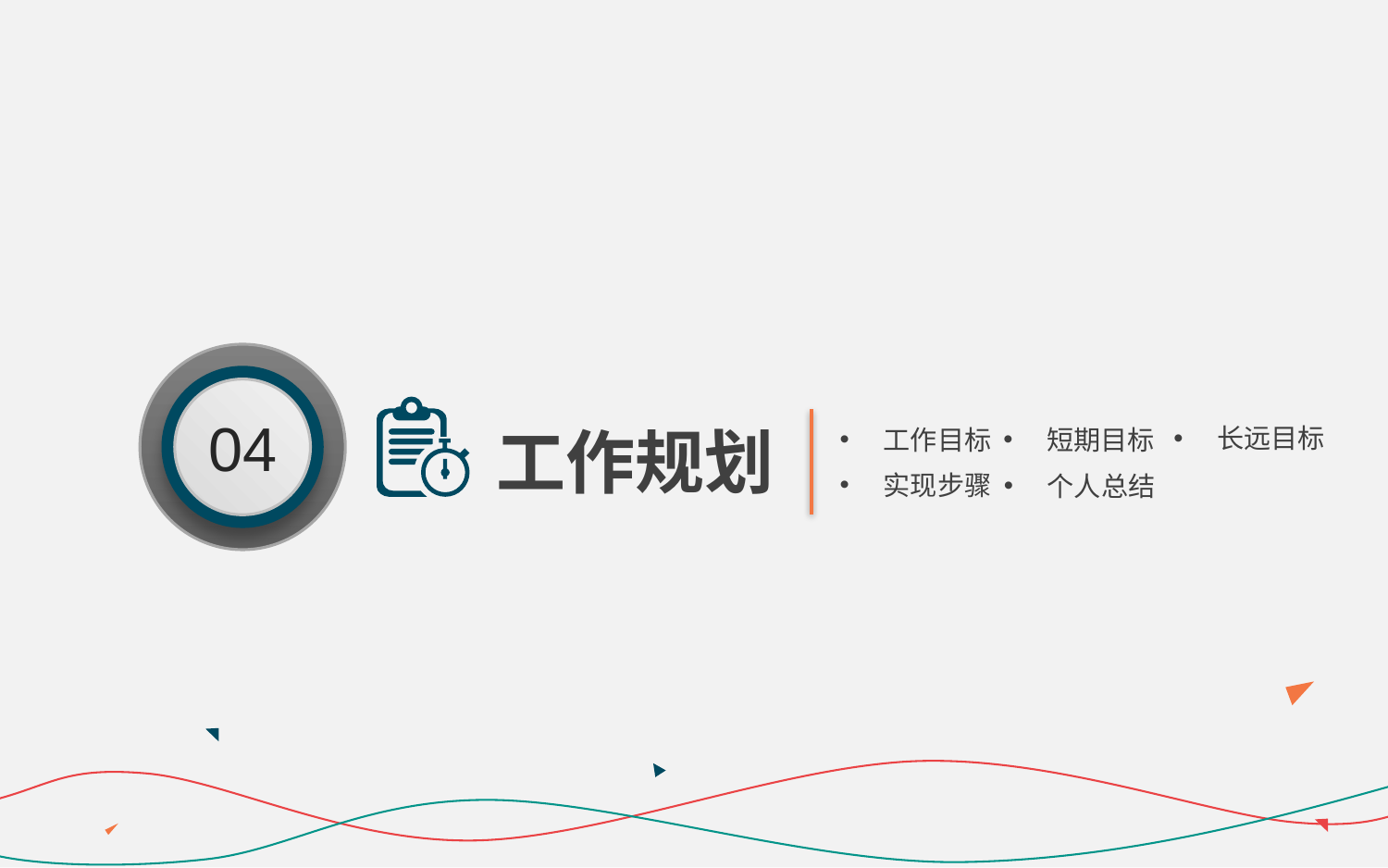

04

工作规划
长远目标
工作目标
短期目标
实现步骤
个人总结